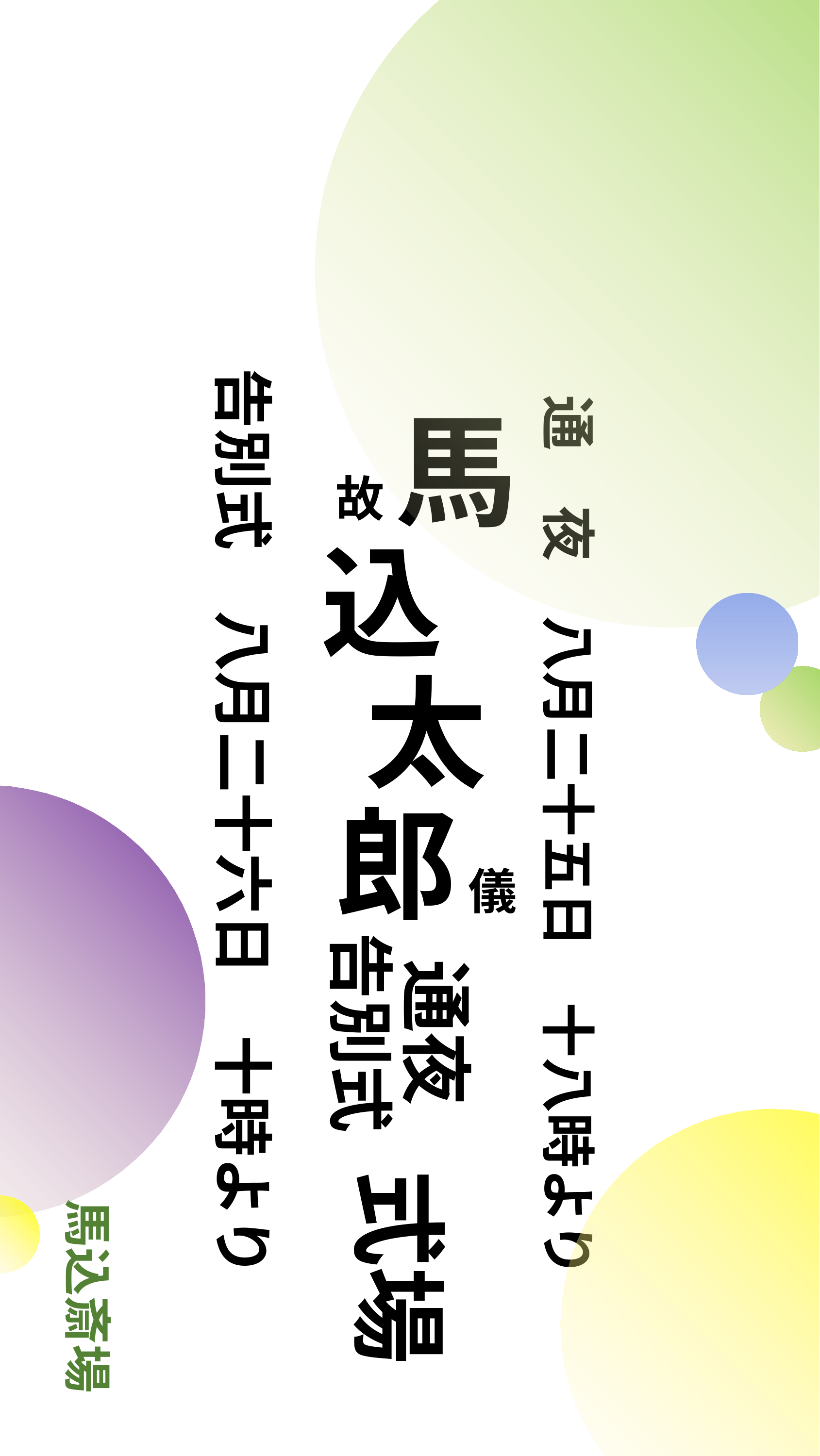

# 故 馬込　太郎 儀
告別式　八月二十六日　十時より
通　夜　八月二十五日　十八時より

通夜
告別式

馬込斎場
式場